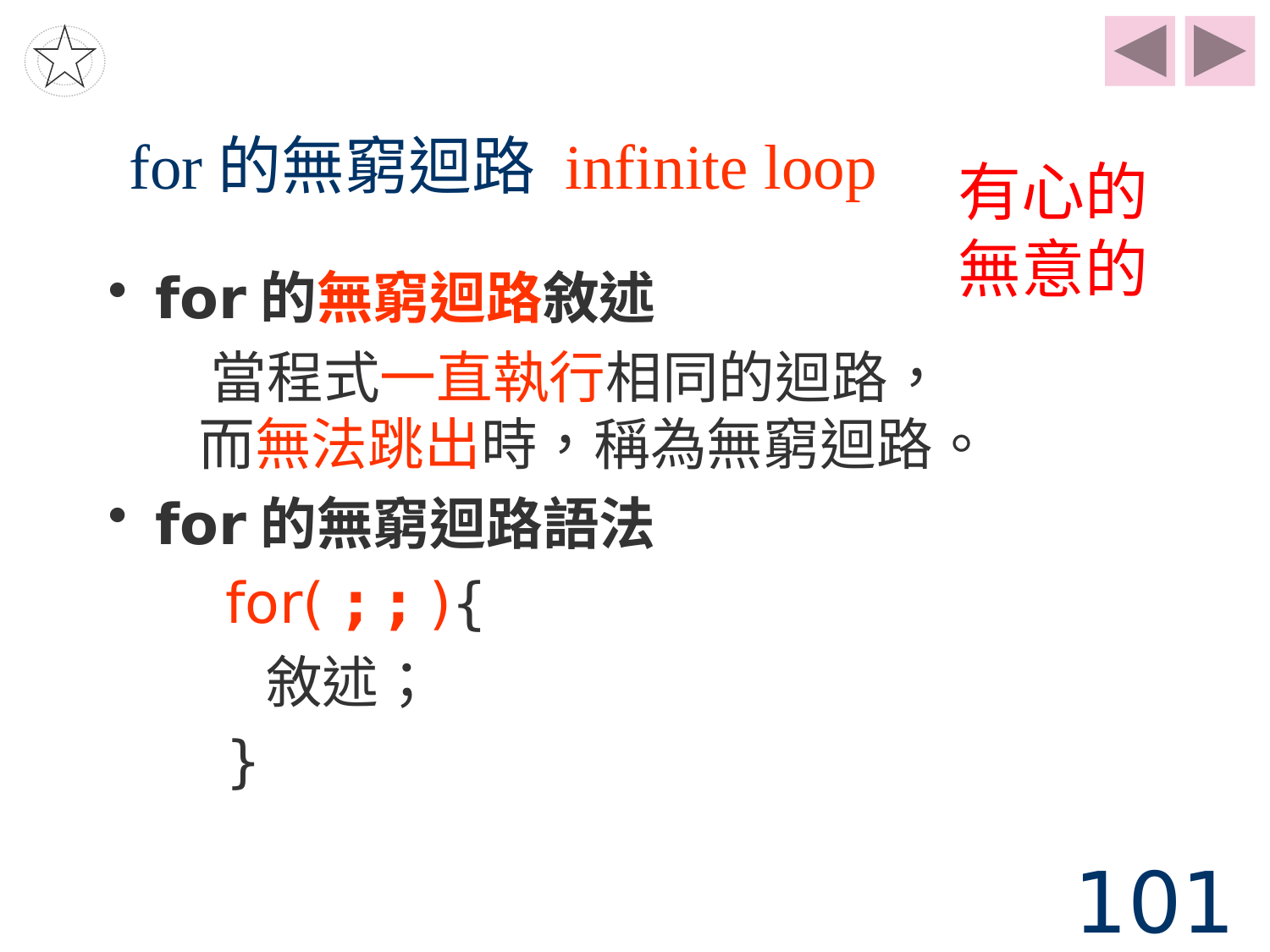

# for的無窮迴路 infinite loop
有心的
無意的
for的無窮迴路敘述
  當程式一直執行相同的迴路，
而無法跳出時，稱為無窮迴路。
for的無窮迴路語法
   for( ; ; ){
	   敘述；
   }
101